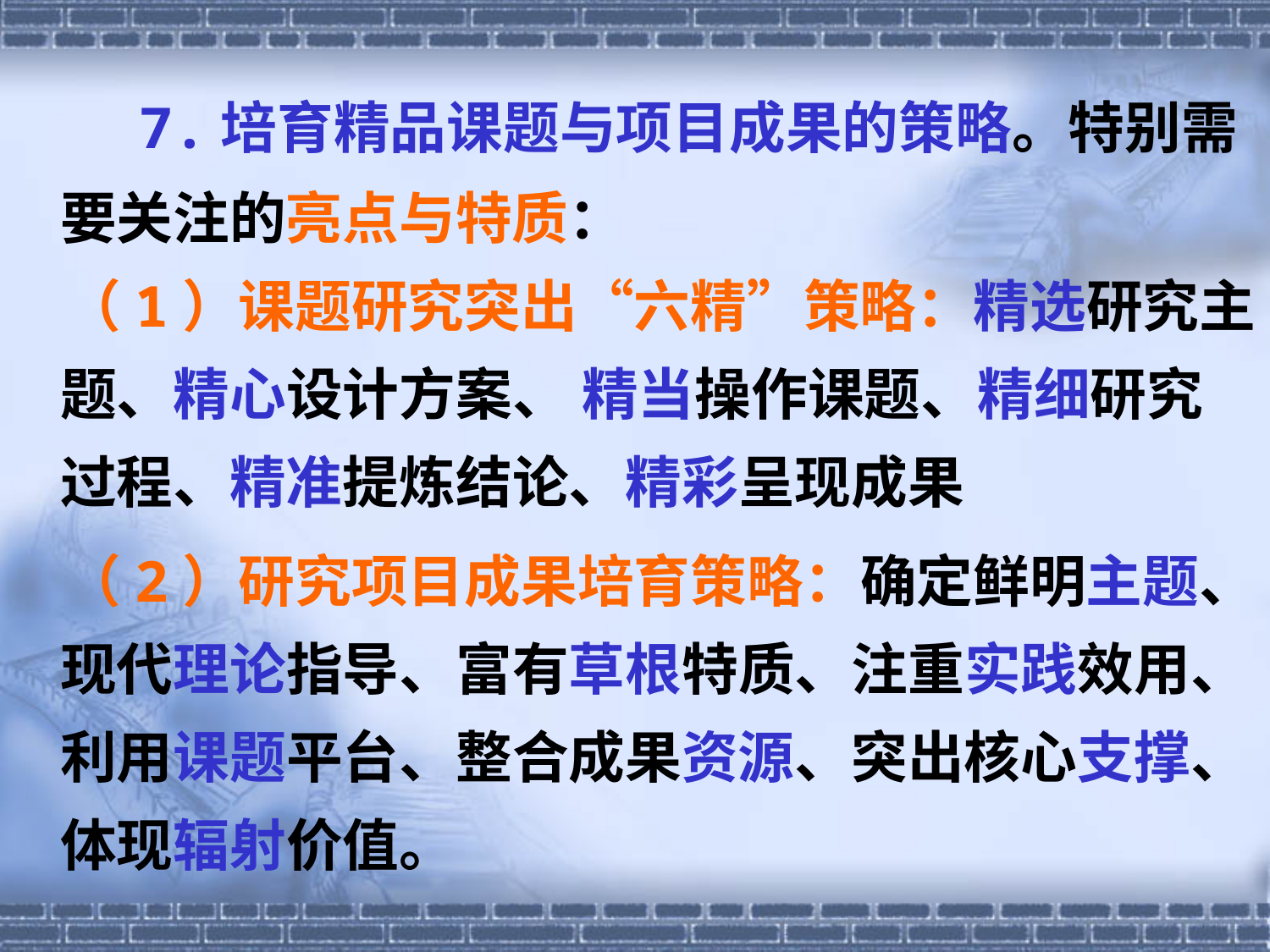

7.培育精品课题与项目成果的策略。特别需要关注的亮点与特质：
   （1）课题研究突出“六精”策略：精选研究主题、精心设计方案、 精当操作课题、精细研究过程、精准提炼结论、精彩呈现成果
   （2）研究项目成果培育策略：确定鲜明主题、现代理论指导、富有草根特质、注重实践效用、利用课题平台、整合成果资源、突出核心支撑、体现辐射价值。